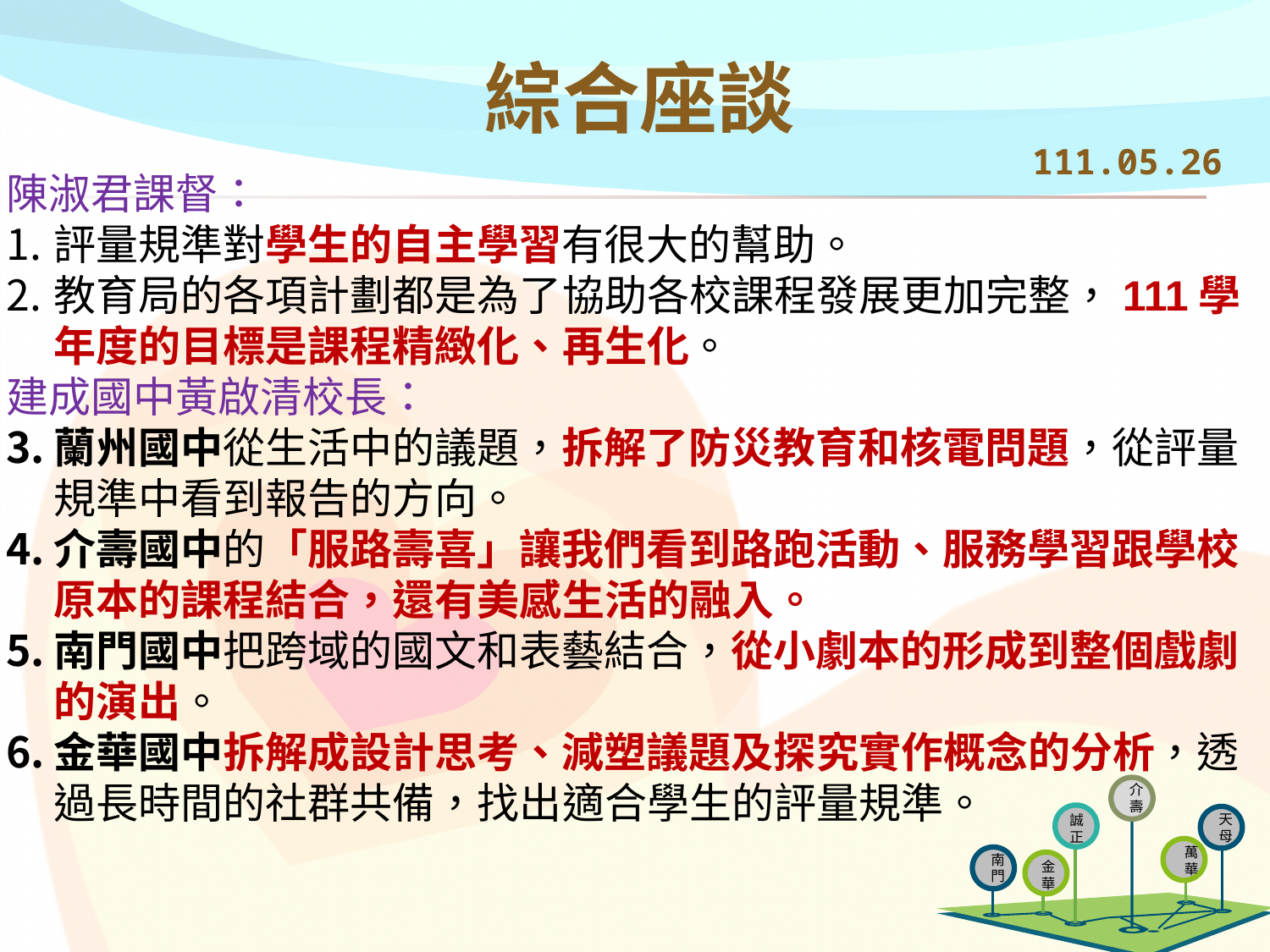

# 綜合座談
111.05.26
陳淑君課督：
評量規準對學生的自主學習有很大的幫助。
教育局的各項計劃都是為了協助各校課程發展更加完整，111學年度的目標是課程精緻化、再生化。
建成國中黃啟清校長：
蘭州國中從生活中的議題，拆解了防災教育和核電問題，從評量規準中看到報告的方向。
介壽國中的「服路壽喜」讓我們看到路跑活動、服務學習跟學校原本的課程結合，還有美感生活的融入。
南門國中把跨域的國文和表藝結合，從小劇本的形成到整個戲劇的演出。
金華國中拆解成設計思考、減塑議題及探究實作概念的分析，透過長時間的社群共備，找出適合學生的評量規準。
介
壽

天母

誠正

萬
華

南門

金華